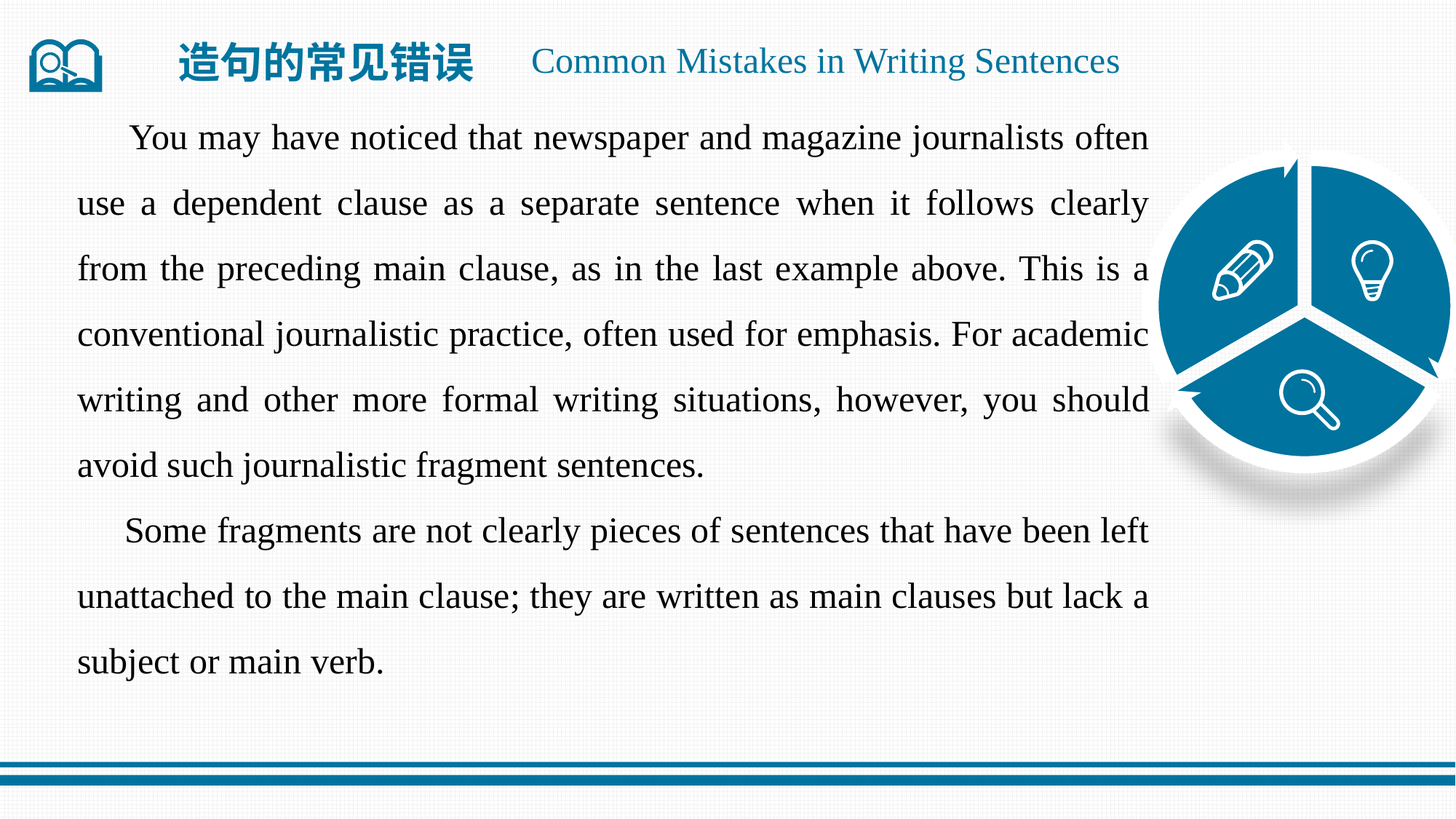

造句的常见错误
Common Mistakes in Writing Sentences
     You may have noticed that newspaper and magazine journalists often use a dependent clause as a separate sentence when it follows clearly from the preceding main clause, as in the last example above. This is a conventional journalistic practice, often used for emphasis. For academic writing and other more formal writing situations, however, you should avoid such journalistic fragment sentences.
     Some fragments are not clearly pieces of sentences that have been left unattached to the main clause; they are written as main clauses but lack a subject or main verb.